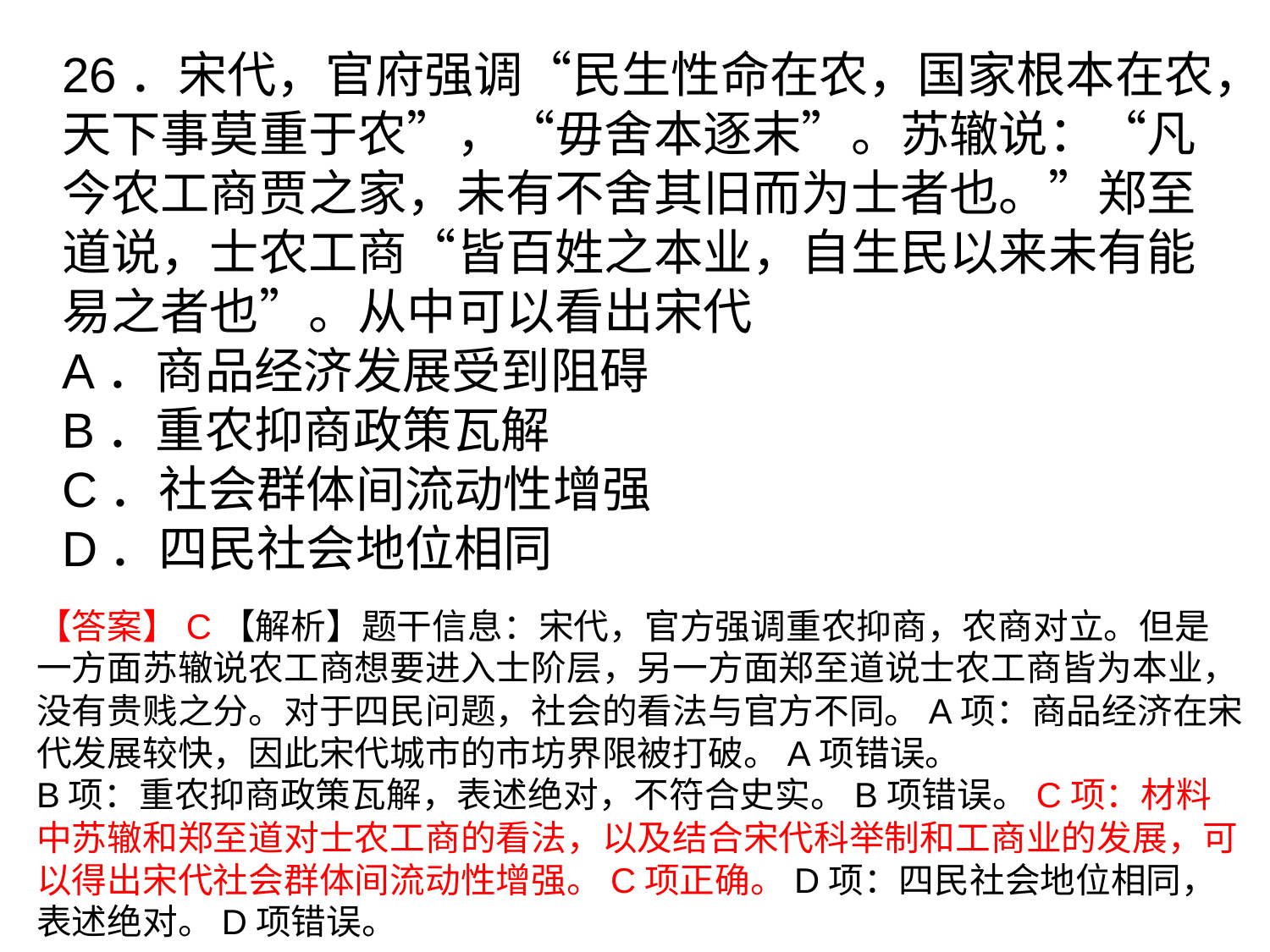

26．宋代，官府强调“民生性命在农，国家根本在农，天下事莫重于农”，“毋舍本逐末”。苏辙说：“凡今农工商贾之家，未有不舍其旧而为士者也。”郑至道说，士农工商“皆百姓之本业，自生民以来未有能易之者也”。从中可以看出宋代
A．商品经济发展受到阻碍
B．重农抑商政策瓦解
C．社会群体间流动性增强
D．四民社会地位相同
【答案】C【解析】题干信息：宋代，官方强调重农抑商，农商对立。但是一方面苏辙说农工商想要进入士阶层，另一方面郑至道说士农工商皆为本业，没有贵贱之分。对于四民问题，社会的看法与官方不同。A项：商品经济在宋代发展较快，因此宋代城市的市坊界限被打破。A项错误。
B项：重农抑商政策瓦解，表述绝对，不符合史实。B项错误。C项：材料中苏辙和郑至道对士农工商的看法，以及结合宋代科举制和工商业的发展，可以得出宋代社会群体间流动性增强。C项正确。D项：四民社会地位相同，表述绝对。D项错误。